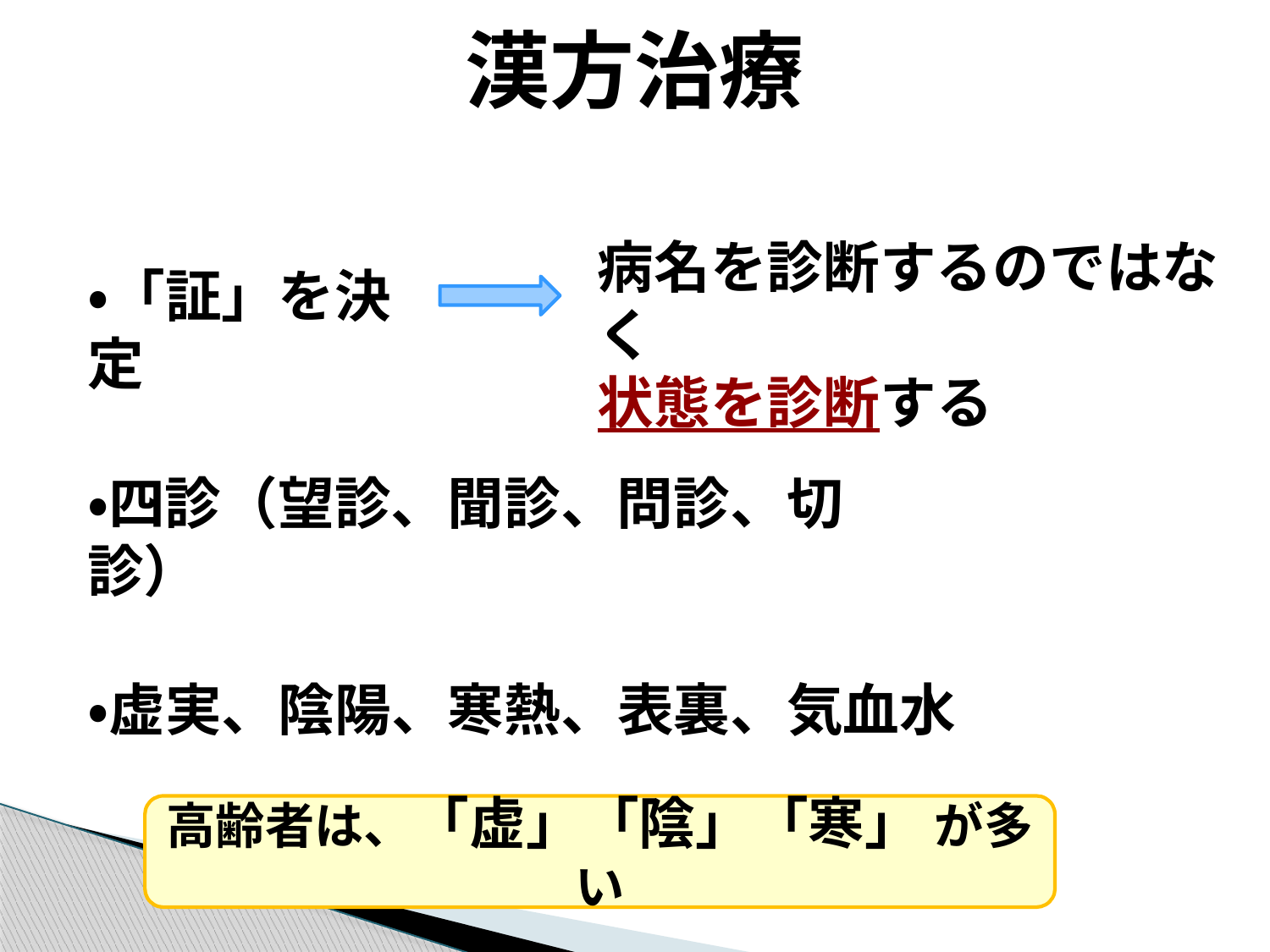

# 漢方治療
病名を診断するのではなく
状態を診断する
・「証」を決定

・四診（望診、聞診、問診、切診）
・虚実、陰陽、寒熱、表裏、気血水
高齢者は、「虚」「陰」「寒」 が多い